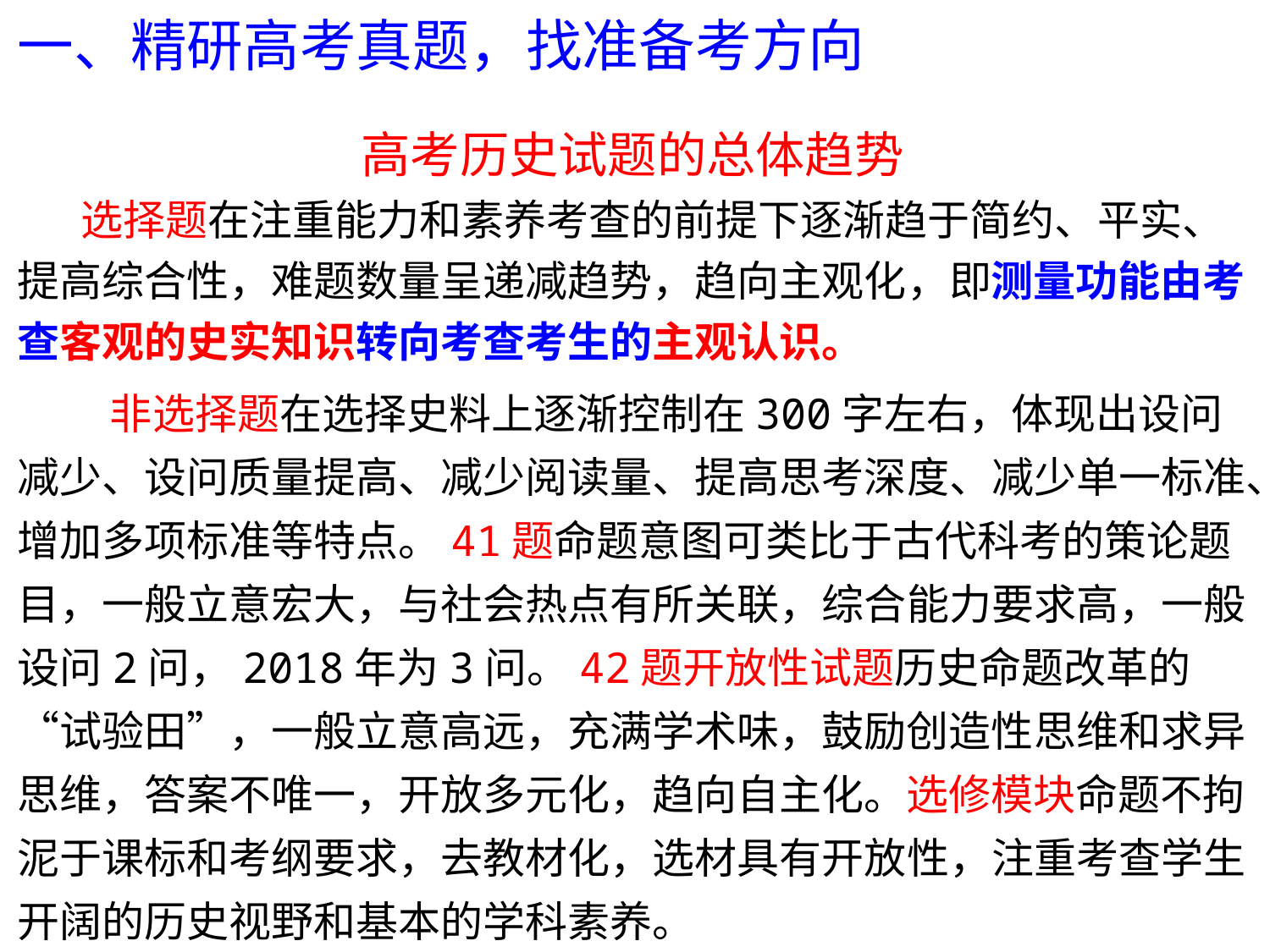

一、精研高考真题，找准备考方向
高考历史试题的总体趋势
选择题在注重能力和素养考查的前提下逐渐趋于简约、平实、提高综合性，难题数量呈递减趋势，趋向主观化，即测量功能由考查客观的史实知识转向考查考生的主观认识。
  非选择题在选择史料上逐渐控制在300字左右，体现出设问减少、设问质量提高、减少阅读量、提高思考深度、减少单一标准、增加多项标准等特点。41题命题意图可类比于古代科考的策论题目，一般立意宏大，与社会热点有所关联，综合能力要求高，一般设问2问，2018年为3问。42题开放性试题历史命题改革的“试验田”，一般立意高远，充满学术味，鼓励创造性思维和求异思维，答案不唯一，开放多元化，趋向自主化。选修模块命题不拘泥于课标和考纲要求，去教材化，选材具有开放性，注重考查学生开阔的历史视野和基本的学科素养。